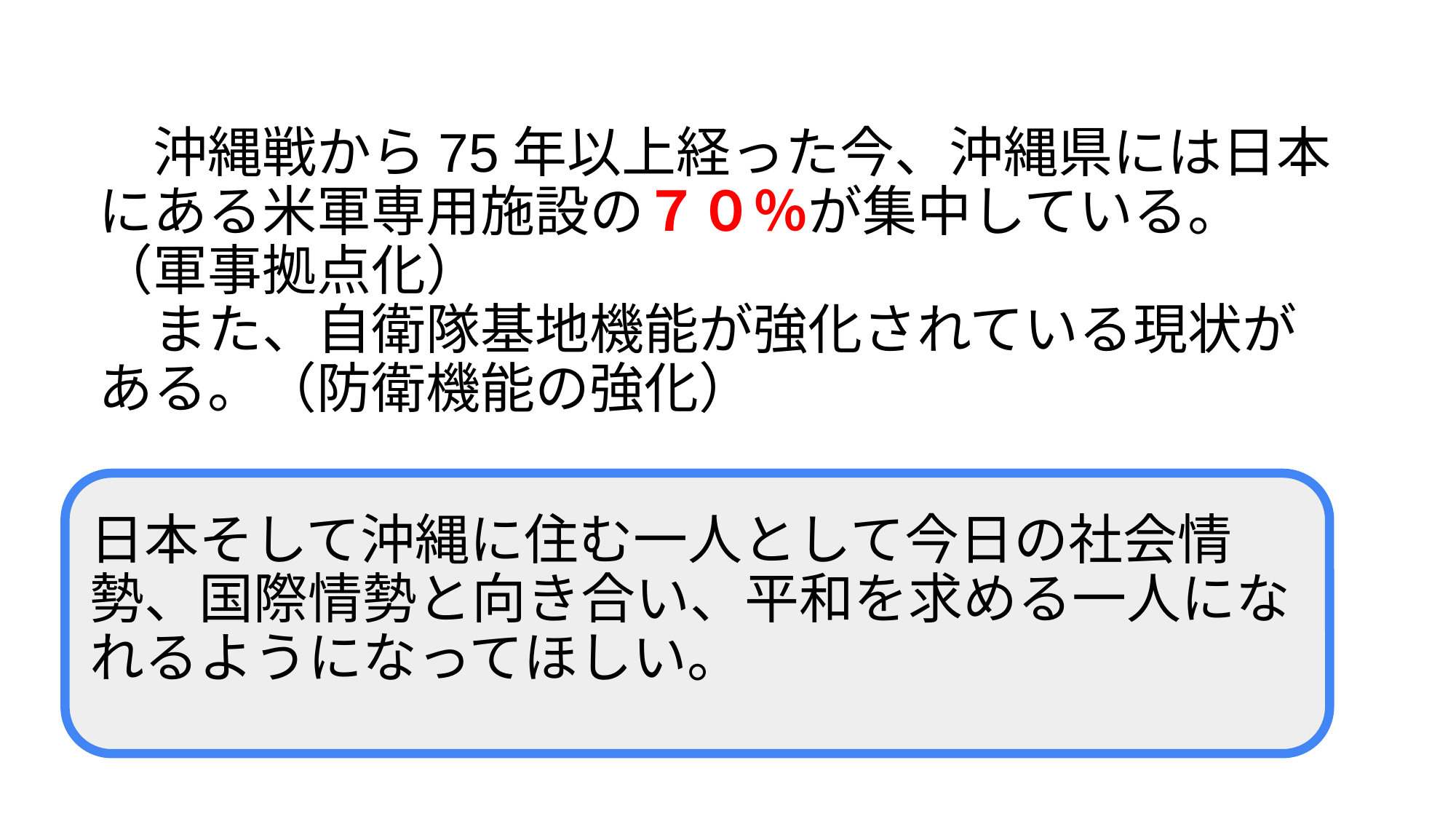

# 沖縄戦から75年以上経った今、沖縄県には日本にある米軍専用施設の７０％が集中している。（軍事拠点化） 　また、自衛隊基地機能が強化されている現状がある。（防衛機能の強化）
日本そして沖縄に住む一人として今日の社会情勢、国際情勢と向き合い、平和を求める一人になれるようになってほしい。